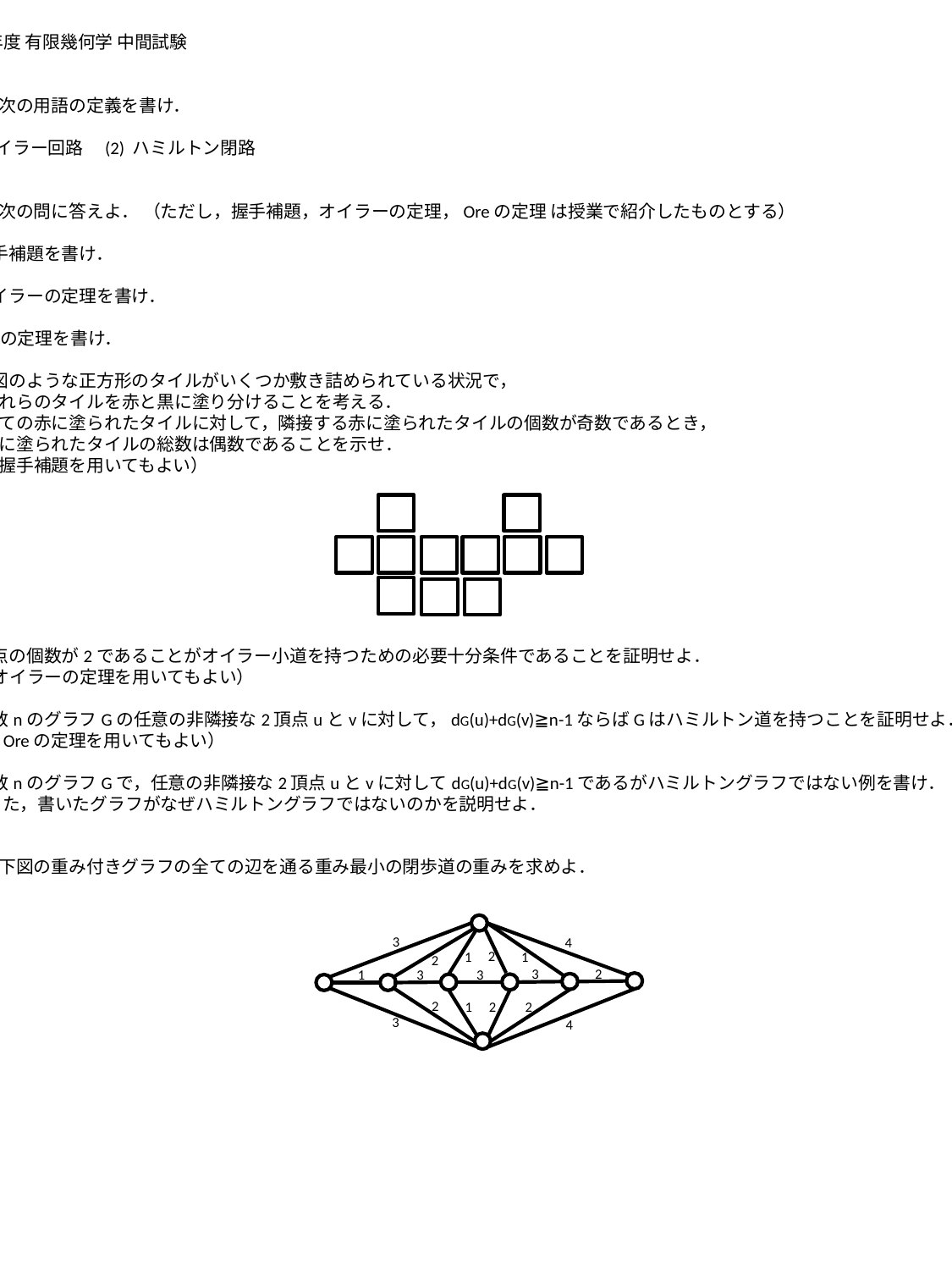

2015年度 有限幾何学 中間試験

問1　次の用語の定義を書け．

(1)  オイラー回路　(2) ハミルトン閉路

問2　次の問に答えよ． （ただし，握手補題，オイラーの定理，Oreの定理 は授業で紹介したものとする）

(1) 握手補題を書け．

(2) オイラーの定理を書け．

(3) Oreの定理を書け．

(4) 下図のような正方形のタイルがいくつか敷き詰められている状況で，
　　これらのタイルを赤と黒に塗り分けることを考える．
　　全ての赤に塗られたタイルに対して，隣接する赤に塗られたタイルの個数が奇数であるとき，
　　赤に塗られたタイルの総数は偶数であることを示せ．
　　（握手補題を用いてもよい）

(5) 奇点の個数が2であることがオイラー小道を持つための必要十分条件であることを証明せよ．
     （ オイラーの定理を用いてもよい）

(6) 位数nのグラフGの任意の非隣接な2頂点uとvに対して，dG(u)+dG(v)≧n-1ならばGはハミルトン道を持つことを証明せよ．
　　（Oreの定理を用いてもよい）

(7) 位数nのグラフGで，任意の非隣接な2頂点uとvに対してdG(u)+dG(v)≧n-1であるがハミルトングラフではない例を書け．
　　 また，書いたグラフがなぜハミルトングラフではないのかを説明せよ．

問3　下図の重み付きグラフの全ての辺を通る重み最小の閉歩道の重みを求めよ．

3
4
2
1
1
2
2
3
1
3
3

2
2
2
1
3
4